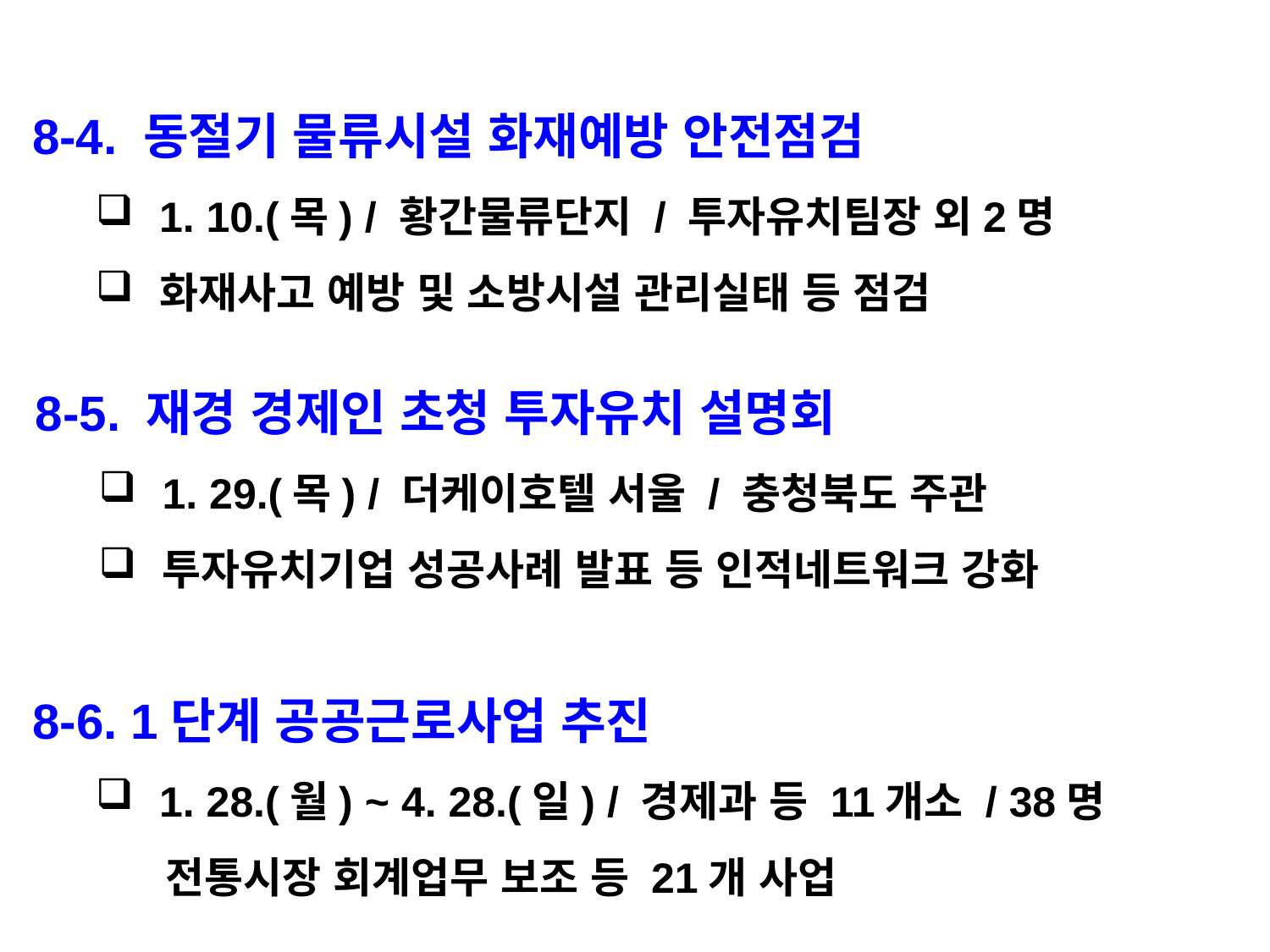

8-4. 동절기 물류시설 화재예방 안전점검
1. 10.(목) / 황간물류단지 / 투자유치팀장 외2명
화재사고 예방 및 소방시설 관리실태 등 점검
8-5. 재경 경제인 초청 투자유치 설명회
1. 29.(목) / 더케이호텔 서울 / 충청북도 주관
투자유치기업 성공사례 발표 등 인적네트워크 강화
8-6. 1단계 공공근로사업 추진
1. 28.(월) ~ 4. 28.(일) / 경제과 등 11개소 / 38명
     전통시장 회계업무 보조 등 21개 사업